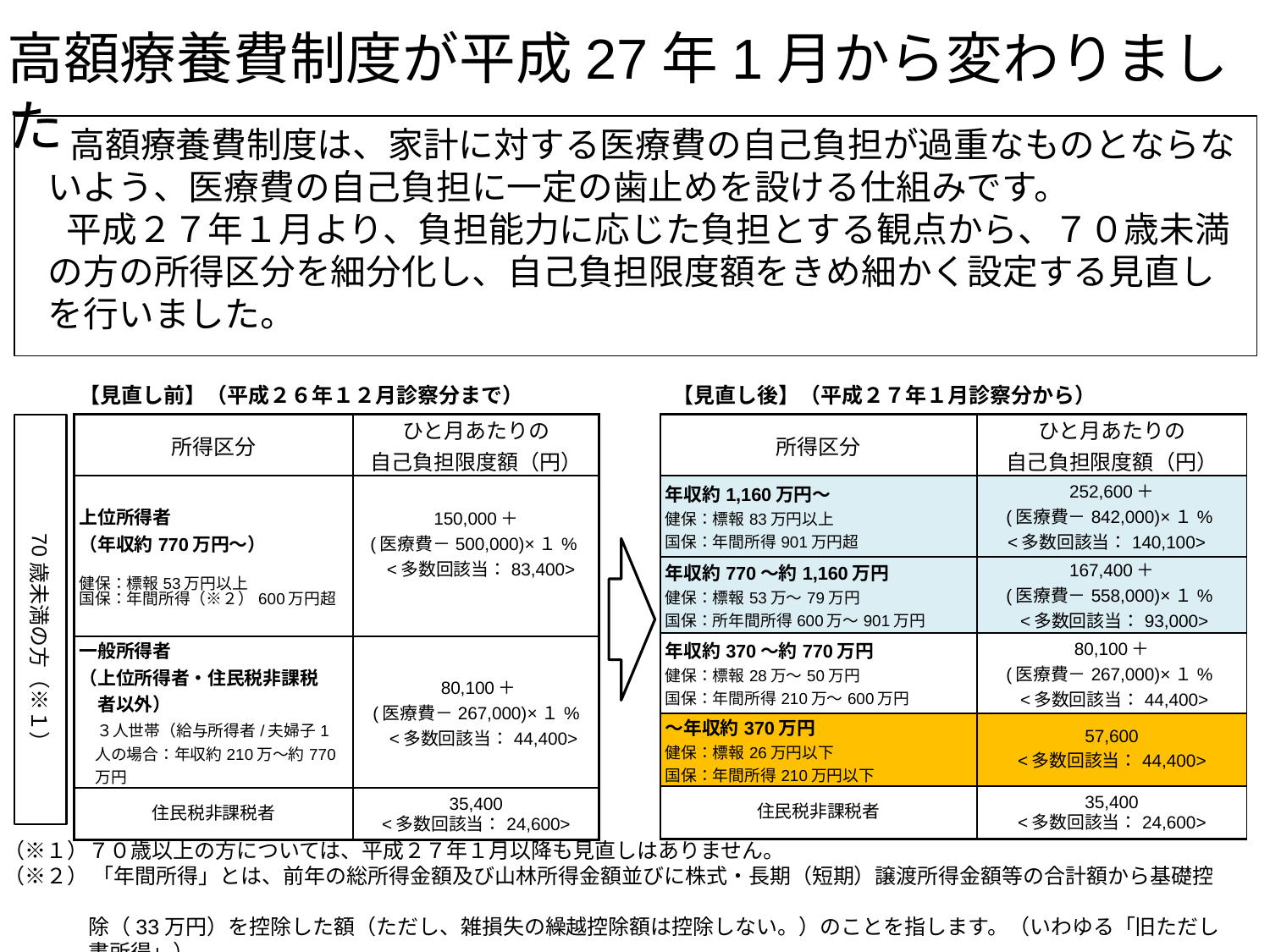

高額療養費制度が平成27年1月から変わりました
　 高額療養費制度は、家計に対する医療費の自己負担が過重なものとならないよう、医療費の自己負担に一定の歯止めを設ける仕組みです。
    平成２７年１月より、負担能力に応じた負担とする観点から、７０歳未満の方の所得区分を細分化し、自己負担限度額をきめ細かく設定する見直しを行いました。
【見直し後】（平成２７年１月診察分から）
【見直し前】（平成２６年１２月診察分まで）
　　70歳未満の方（※１）
| 所得区分 | ひと月あたりの 自己負担限度額（円） |
| --- | --- |
| 上位所得者 （年収約770万円～） 健保：標報53万円以上 国保：年間所得（※２）600万円超 | 150,000＋ (医療費－500,000)×１% <多数回該当：83,400> |
| 一般所得者 （上位所得者・住民税非課税 　者以外） 　３人世帯（給与所得者/夫婦子1　 　人の場合：年収約210万～約770 　万円 | 80,100＋ (医療費－267,000)×１% <多数回該当：44,400> |
| 住民税非課税者 | 35,400 <多数回該当：24,600> |
| 所得区分 | ひと月あたりの 自己負担限度額（円） |
| --- | --- |
| 年収約1,160万円～ 健保：標報83万円以上 国保：年間所得901万円超 | 252,600＋ (医療費－842,000)×１% 　 <多数回該当：140,100> |
| 年収約770～約1,160万円 健保：標報53万～79万円 国保：所年間所得600万～901万円 | 167,400＋ (医療費－558,000)×１% <多数回該当：93,000> |
| 年収約370～約770万円 健保：標報28万～50万円 国保：年間所得210万～600万円 | 80,100＋ (医療費－267,000)×１% <多数回該当：44,400> |
| ～年収約370万円 健保：標報26万円以下 国保：年間所得210万円以下 | 57,600 <多数回該当：44,400> |
| 住民税非課税者 | 35,400 <多数回該当：24,600> |

（※１）７０歳以上の方については、平成２７年１月以降も見直しはありません。
（※２） 「年間所得」とは、前年の総所得金額及び山林所得金額並びに株式・長期（短期）譲渡所得金額等の合計額から基礎控
　　　　除（33万円）を控除した額（ただし、雑損失の繰越控除額は控除しない。）のことを指します。（いわゆる「旧ただし
　　　　書所得」）